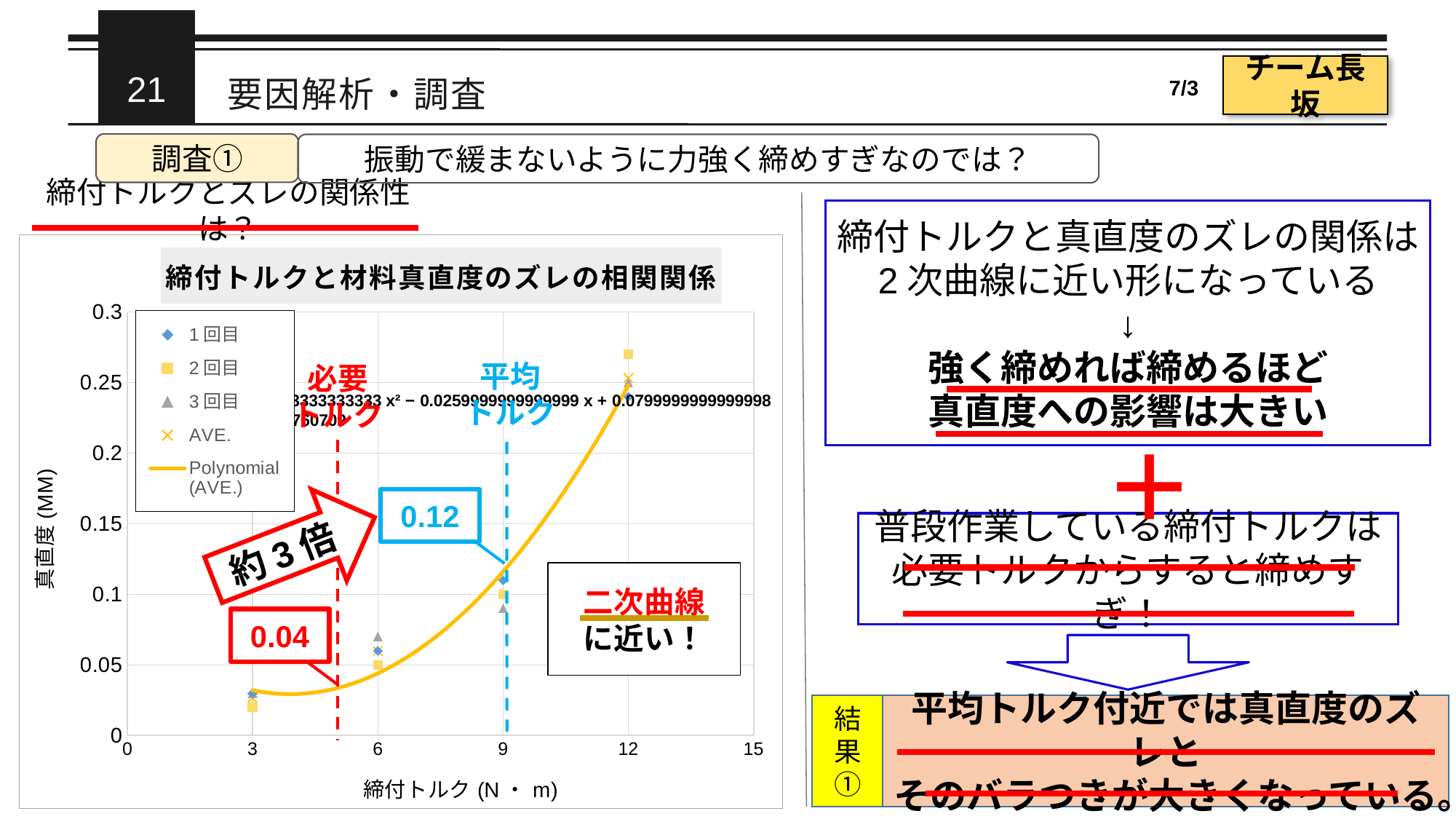

21

要因解析・調査

チーム長坂
7/3
調査①
振動で緩まないように力強く締めすぎなのでは？
締付トルクとズレの関係性は？
締付トルクと真直度のズレの関係は
2次曲線に近い形になっている
↓
強く締めれば締めるほど
真直度への影響は大きい

### Chart: 締付トルクと材料真直度のズレの相関関係

| Category |  |  |  |  |
|---|---|---|---|---|
必要
トルク
平均
トルク
＋
0.12
約3倍

普段作業している締付トルクは
必要トルクからすると締めすぎ！

二次曲線
に近い！
0.04
結果①
平均トルク付近では真直度のズレと
そのバラつきが大きくなっている。